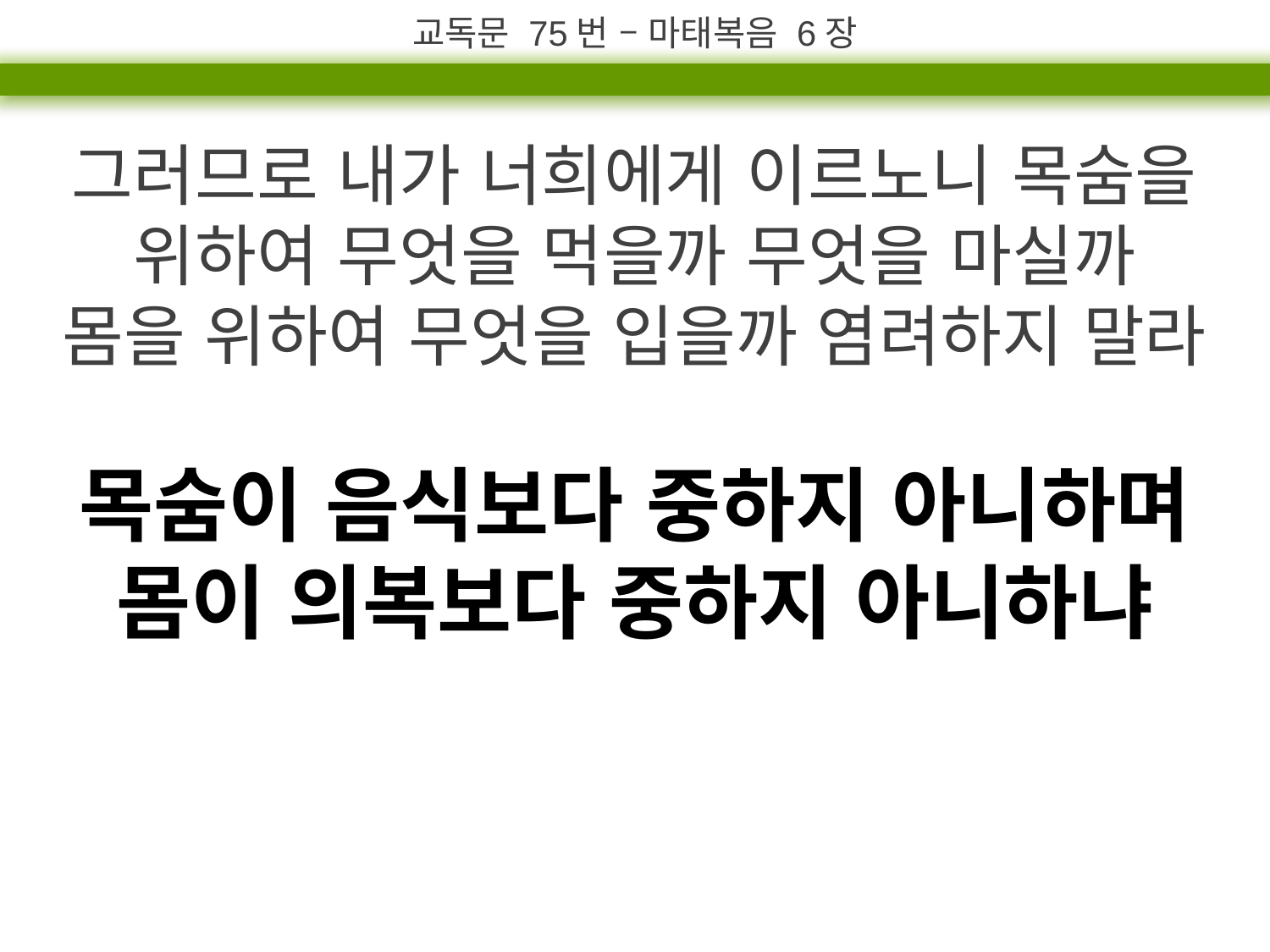

교독문 75번 – 마태복음 6장

그러므로 내가 너희에게 이르노니 목숨을 위하여 무엇을 먹을까 무엇을 마실까
몸을 위하여 무엇을 입을까 염려하지 말라
목숨이 음식보다 중하지 아니하며
몸이 의복보다 중하지 아니하냐